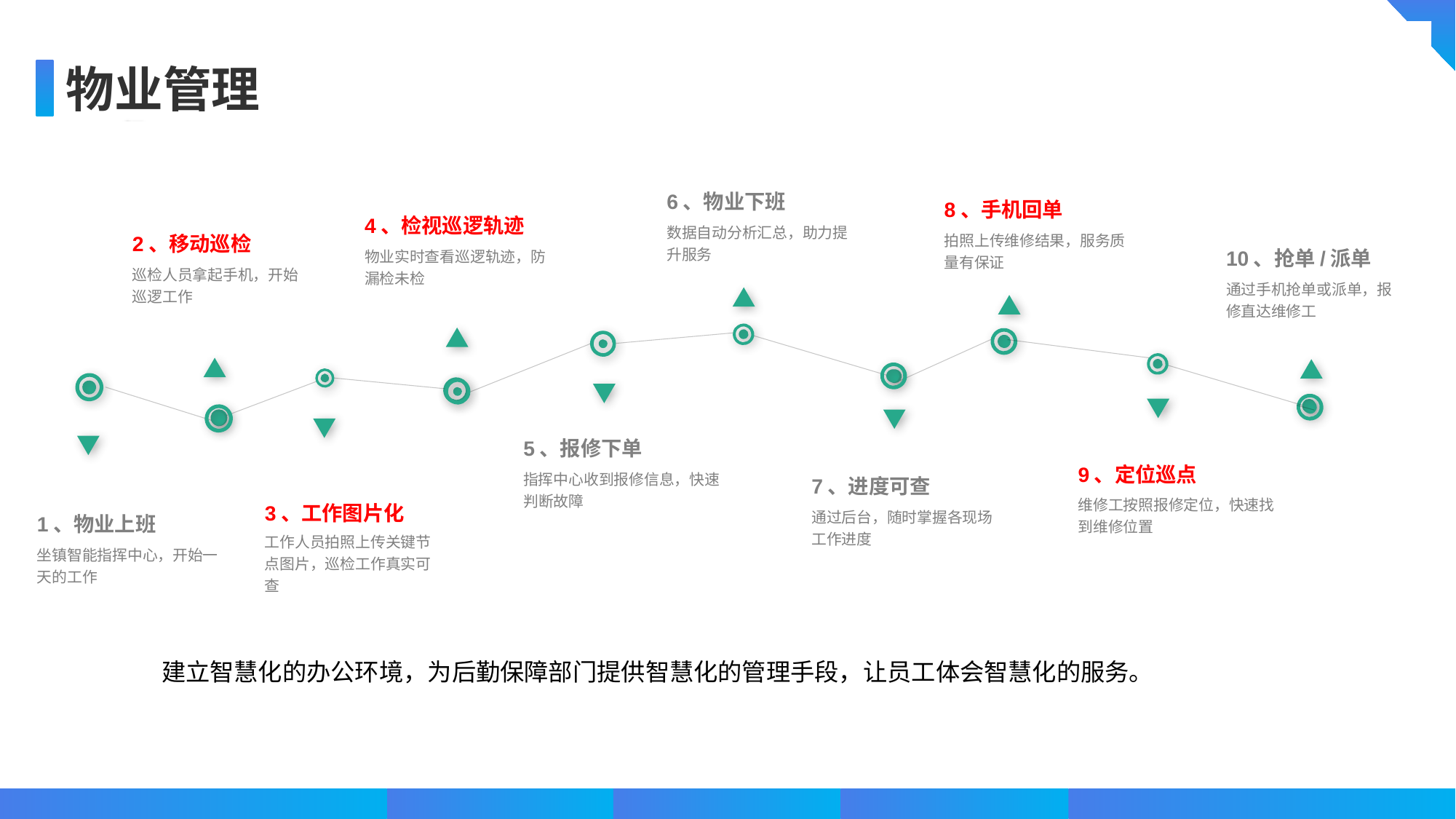

物业管理

6、物业下班
数据自动分析汇总，助力提升服务
8、手机回单
拍照上传维修结果，服务质量有保证
4、检视巡逻轨迹
物业实时查看巡逻轨迹，防漏检未检
2、移动巡检
巡检人员拿起手机，开始巡逻工作
10、抢单/派单
通过手机抢单或派单，报修直达维修工

5、报修下单
指挥中心收到报修信息，快速判断故障

9、定位巡点
维修工按照报修定位，快速找到维修位置
7、进度可查
通过后台，随时掌握各现场工作进度
3、工作图片化
工作人员拍照上传关键节点图片，巡检工作真实可查
1、物业上班
坐镇智能指挥中心，开始一天的工作
建立智慧化的办公环境，为后勤保障部门提供智慧化的管理手段，让员工体会智慧化的服务。